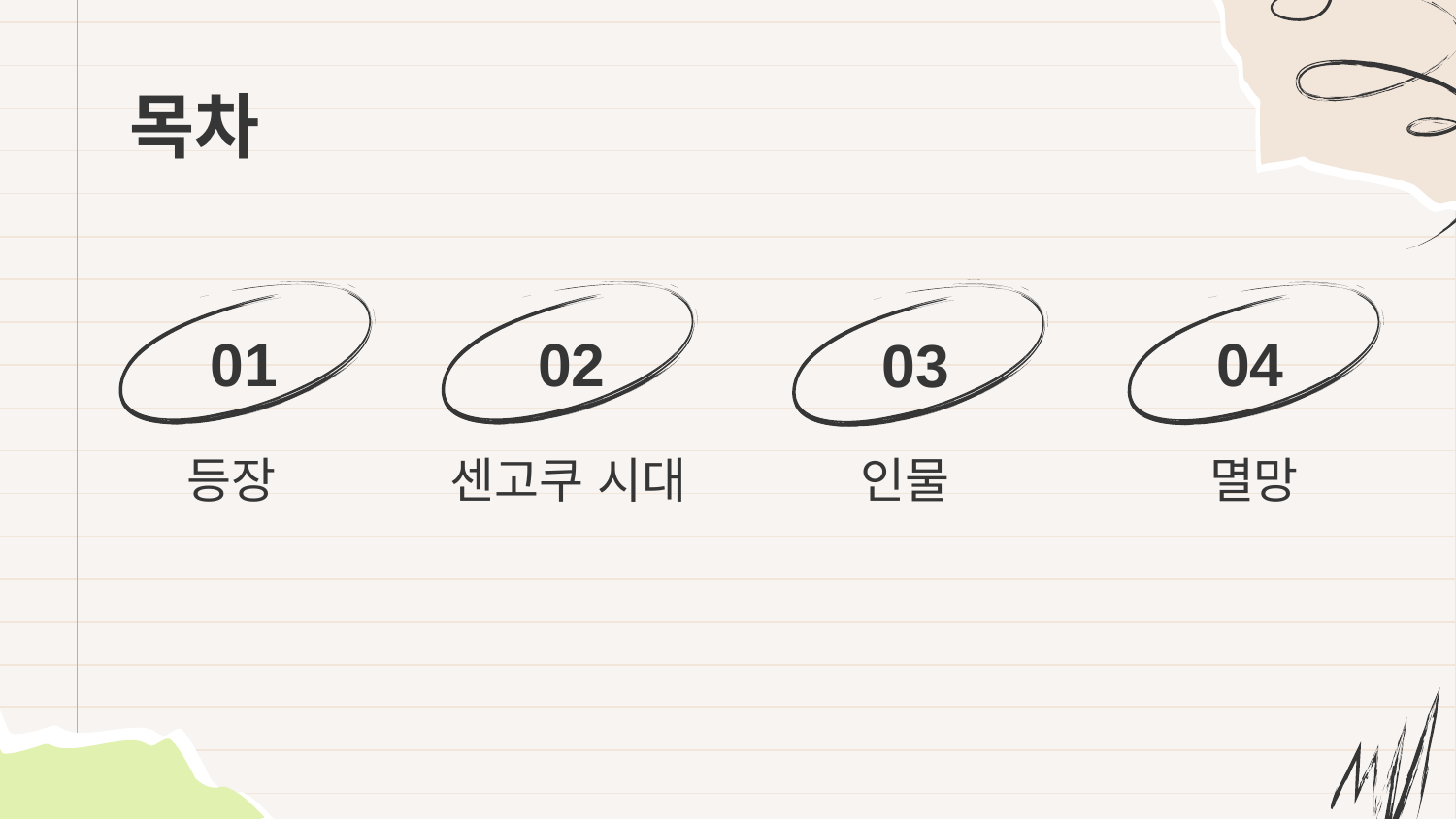

# 목차

02
04
01
03
인물
멸망
등장
센고쿠 시대